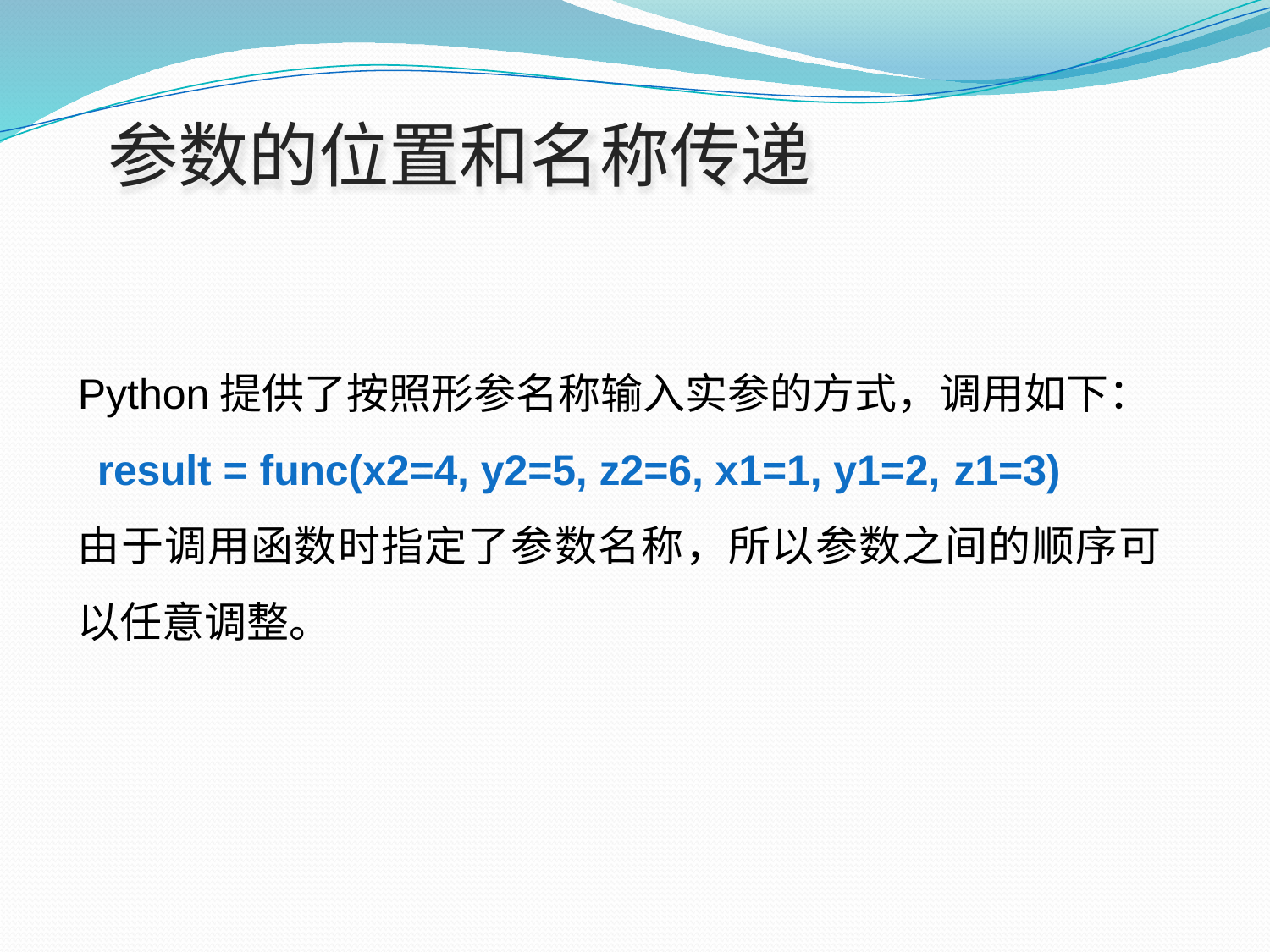

# 参数的位置和名称传递
Python提供了按照形参名称输入实参的方式，调用如下：  result = func(x2=4, y2=5, z2=6, x1=1, y1=2, z1=3)
由于调用函数时指定了参数名称，所以参数之间的顺序可 以任意调整。